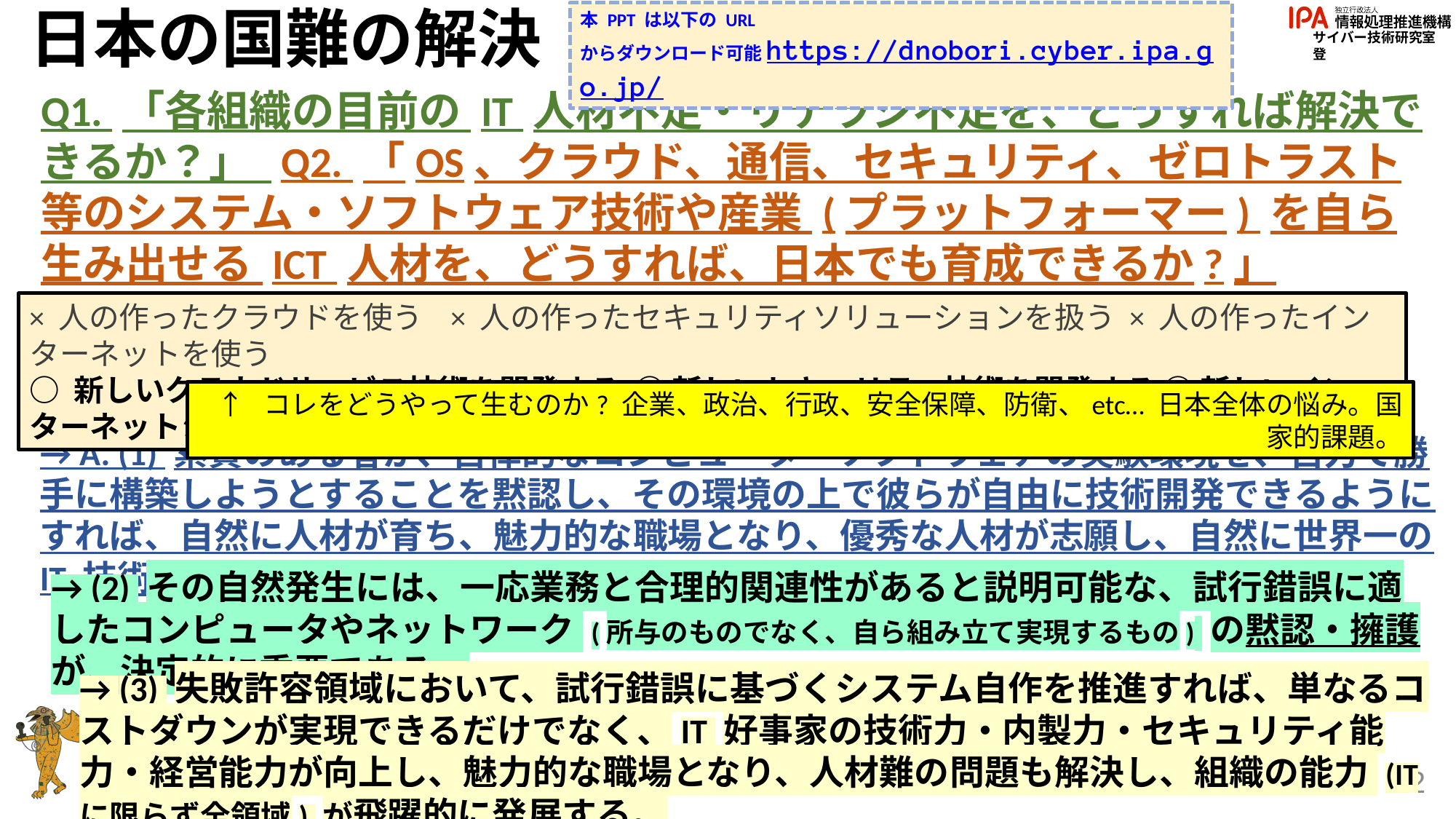

# 日本の国難の解決
本 PPT は以下の URL からダウンロード可能https://dnobori.cyber.ipa.go.jp/
Q1. 「各組織の目前の IT 人材不足・リテラシ不足を、どうすれば解決できるか？」  Q2. 「OS、クラウド、通信、セキュリティ、ゼロトラスト等のシステム・ソフトウェア技術や産業 (プラットフォーマー) を自ら生み出せる ICT 人材を、どうすれば、日本でも育成できるか?」
× 人の作ったクラウドを使う   × 人の作ったセキュリティソリューションを扱う × 人の作ったインターネットを使う
○ 新しいクラウドサービス技術を開発する  ○ 新しいセキュリティ技術を開発する ○ 新しいインターネットシステムを開発する
↑  コレをどうやって生むのか? 企業、政治、行政、安全保障、防衛、etc… 日本全体の悩み。国家的課題。
→ A. (1) 素質のある者が、自律的なコンピュータ・ソフトウェアの実験環境を、自力で勝手に構築しようとすることを黙認し、その環境の上で彼らが自由に技術開発できるようにすれば、自然に人材が育ち、魅力的な職場となり、優秀な人材が志願し、自然に世界一の IT 技術が生まれる。(歴史法則)
→ (2) その自然発生には、一応業務と合理的関連性があると説明可能な、試行錯誤に適したコンピュータやネットワーク (所与のものでなく、自ら組み立て実現するもの) の黙認・擁護が、決定的に重要である。
→ (3) 失敗許容領域において、試行錯誤に基づくシステム自作を推進すれば、単なるコストダウンが実現できるだけでなく、IT 好事家の技術力・内製力・セキュリティ能力・経営能力が向上し、魅力的な職場となり、人材難の問題も解決し、組織の能力 (IT に限らず全領域) が飛躍的に発展する。
2